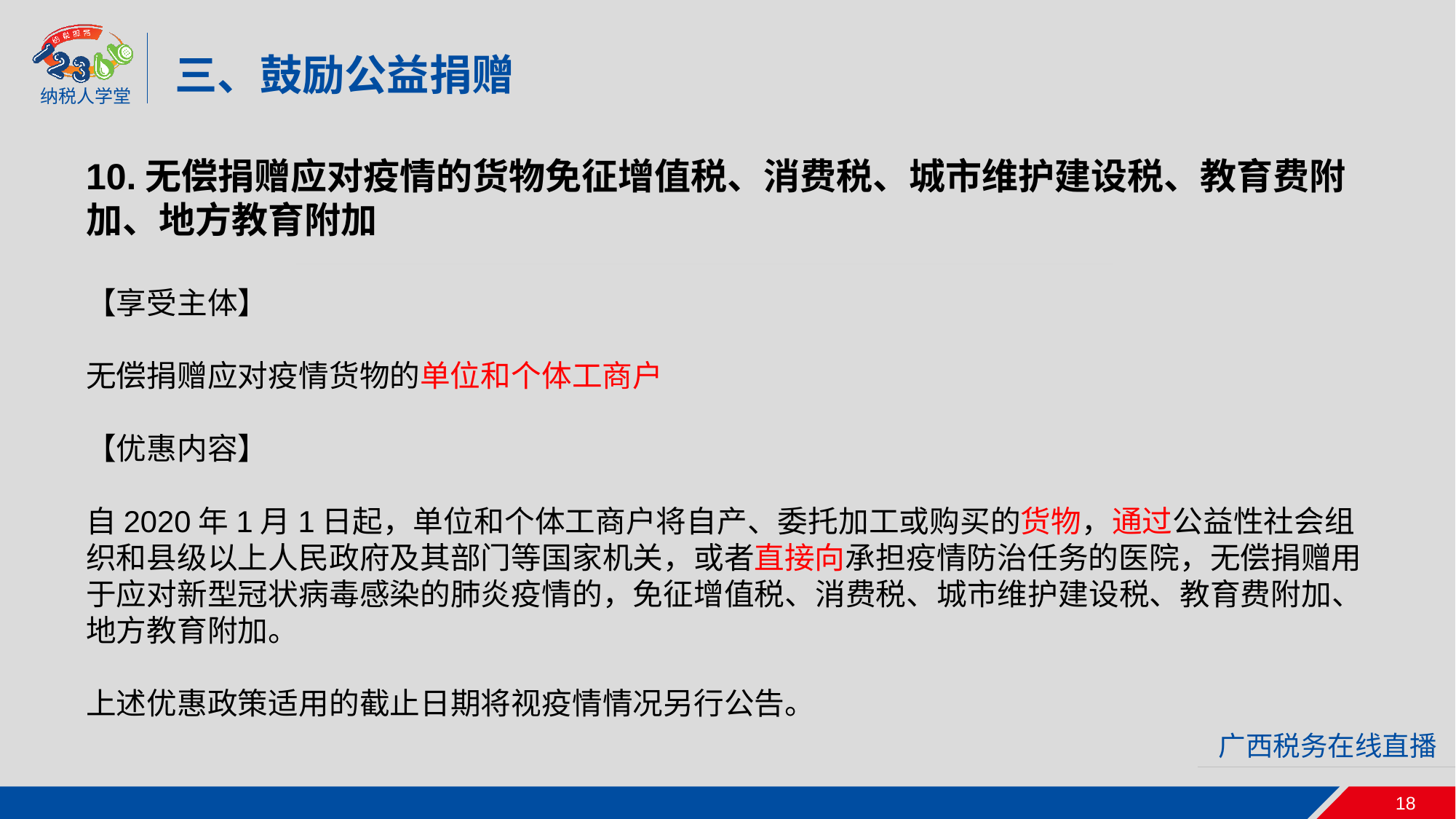

三、鼓励公益捐赠
10.无偿捐赠应对疫情的货物免征增值税、消费税、城市维护建设税、教育费附加、地方教育附加

【享受主体】

无偿捐赠应对疫情货物的单位和个体工商户

【优惠内容】

自2020年1月1日起，单位和个体工商户将自产、委托加工或购买的货物，通过公益性社会组织和县级以上人民政府及其部门等国家机关，或者直接向承担疫情防治任务的医院，无偿捐赠用于应对新型冠状病毒感染的肺炎疫情的，免征增值税、消费税、城市维护建设税、教育费附加、地方教育附加。

上述优惠政策适用的截止日期将视疫情情况另行公告。